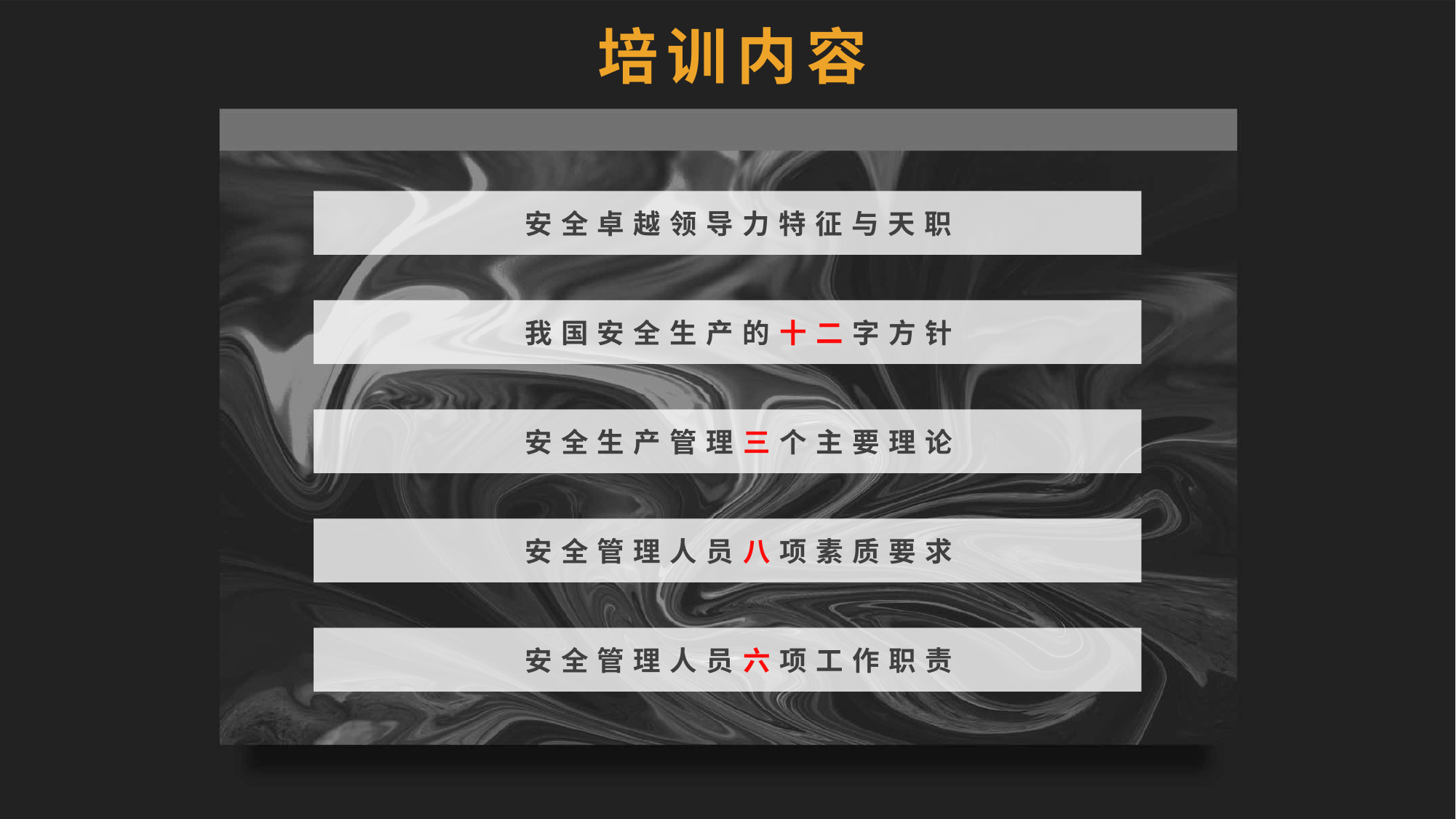

培训内容
 安全卓越领导力特征与天职
 我国安全生产的十二字方针
 安全生产管理三个主要理论
 安全管理人员八项素质要求
 安全管理人员六项工作职责